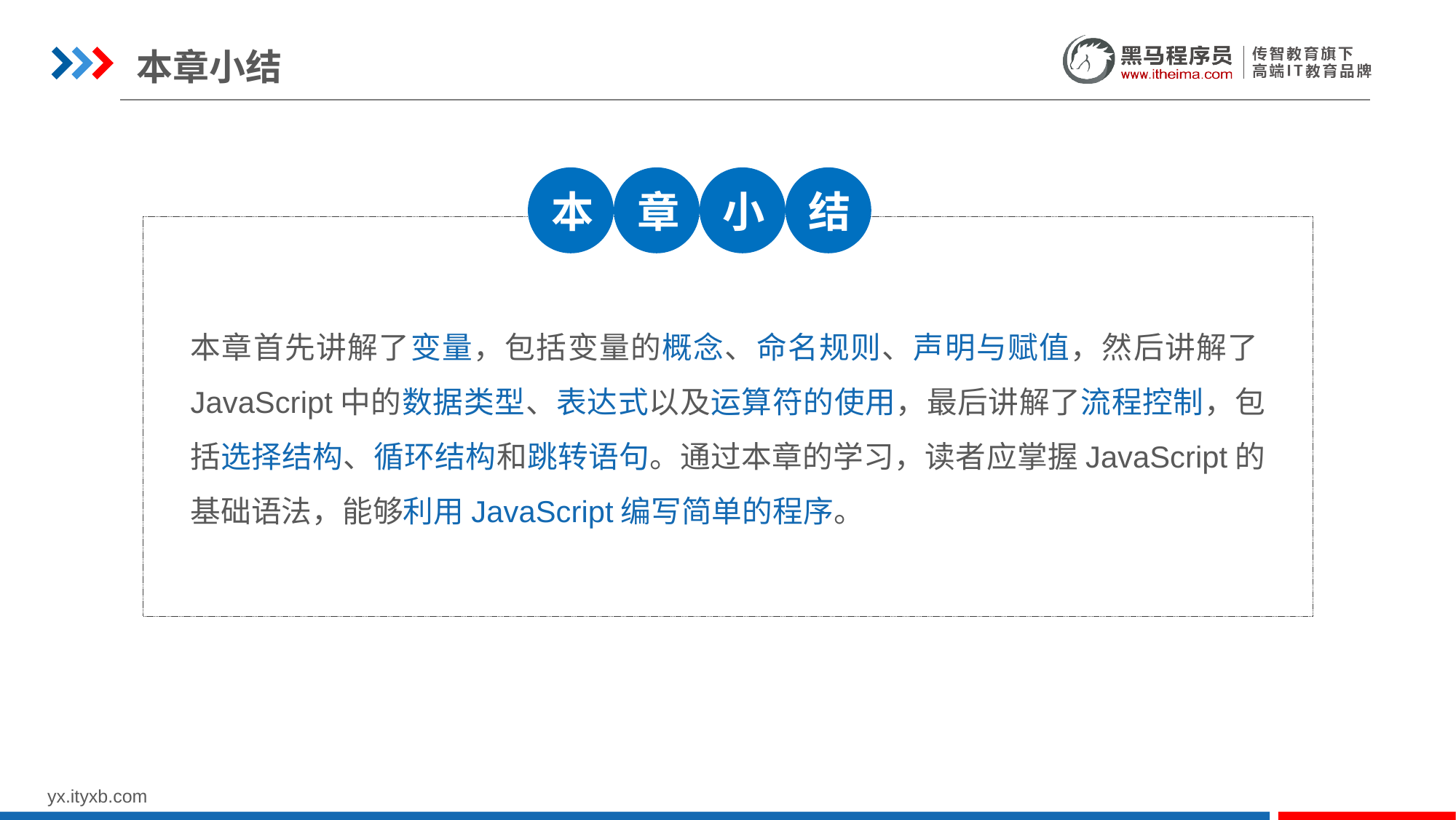

本章小结
本
章
小
结

本章首先讲解了变量，包括变量的概念、命名规则、声明与赋值，然后讲解了JavaScript中的数据类型、表达式以及运算符的使用，最后讲解了流程控制，包括选择结构、循环结构和跳转语句。通过本章的学习，读者应掌握JavaScript的基础语法，能够利用JavaScript编写简单的程序。